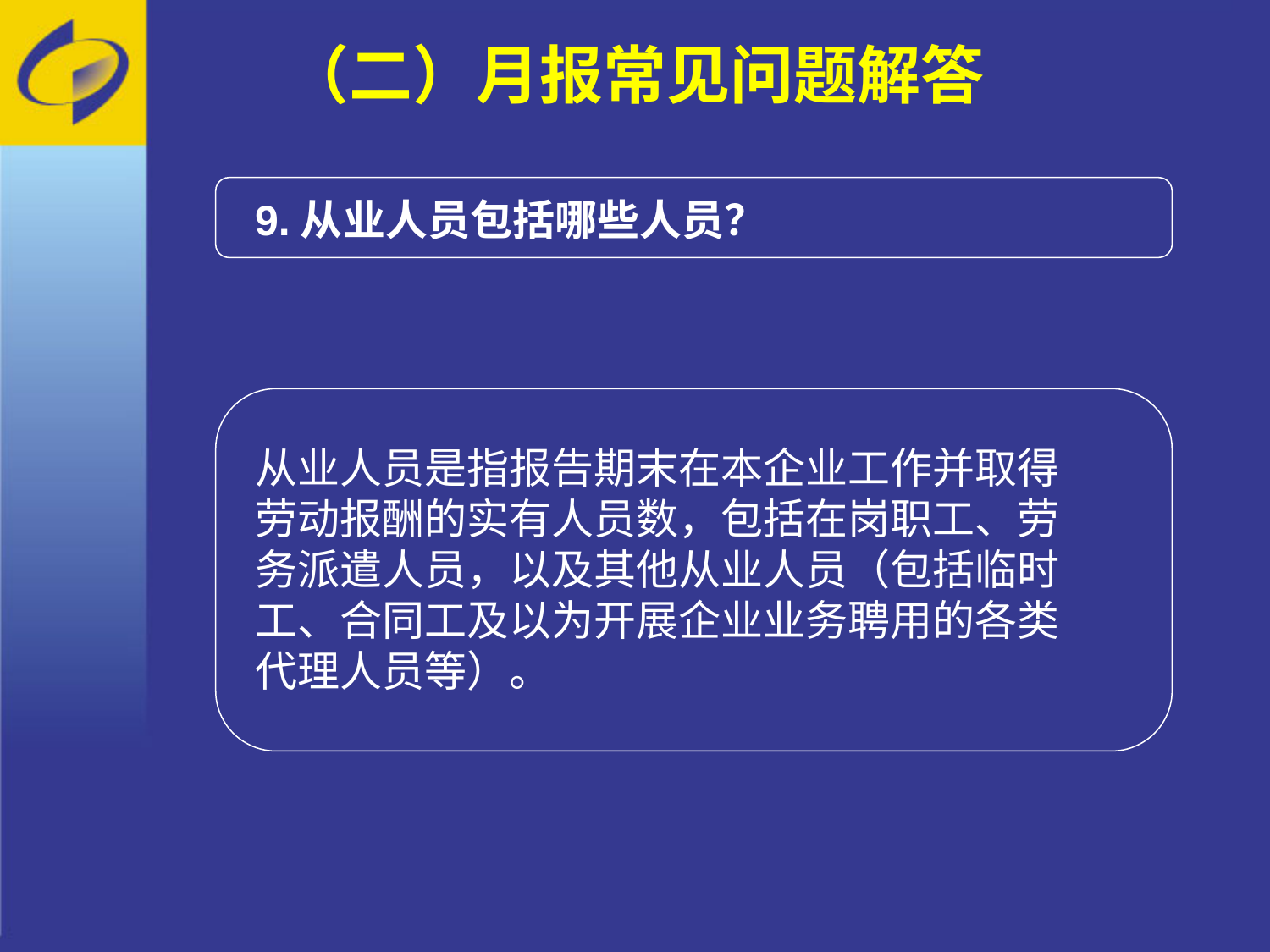

# （二）月报常见问题解答

9.从业人员包括哪些人员？

从业人员是指报告期末在本企业工作并取得劳动报酬的实有人员数，包括在岗职工、劳务派遣人员，以及其他从业人员（包括临时工、合同工及以为开展企业业务聘用的各类代理人员等）。